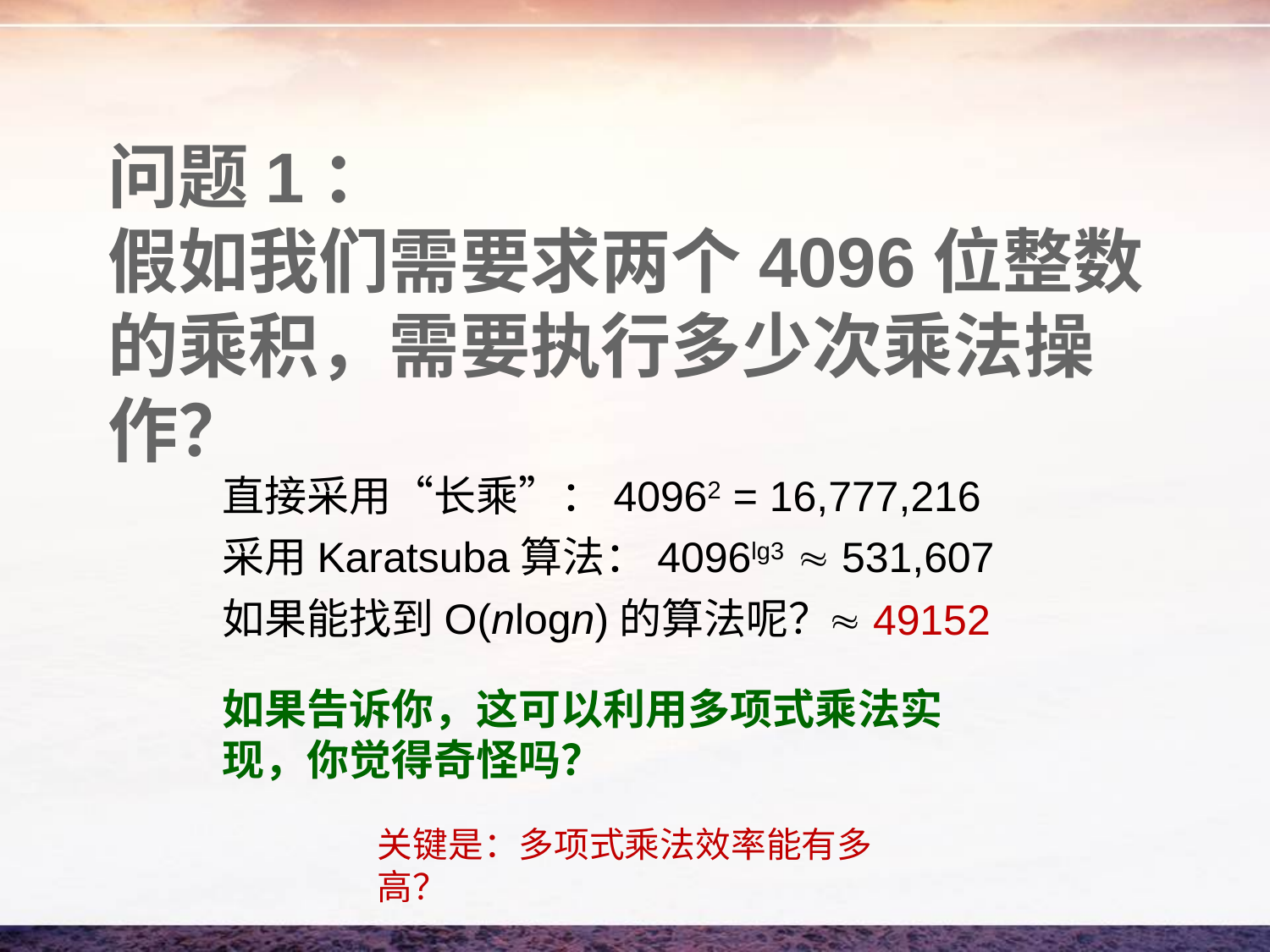

问题1：
假如我们需要求两个4096位整数的乘积，需要执行多少次乘法操作？
直接采用“长乘”：40962 = 16,777,216
采用Karatsuba算法：4096lg3 ≈ 531,607
如果能找到O(nlogn)的算法呢？
≈ 49152
如果告诉你，这可以利用多项式乘法实现，你觉得奇怪吗？
关键是：多项式乘法效率能有多高？